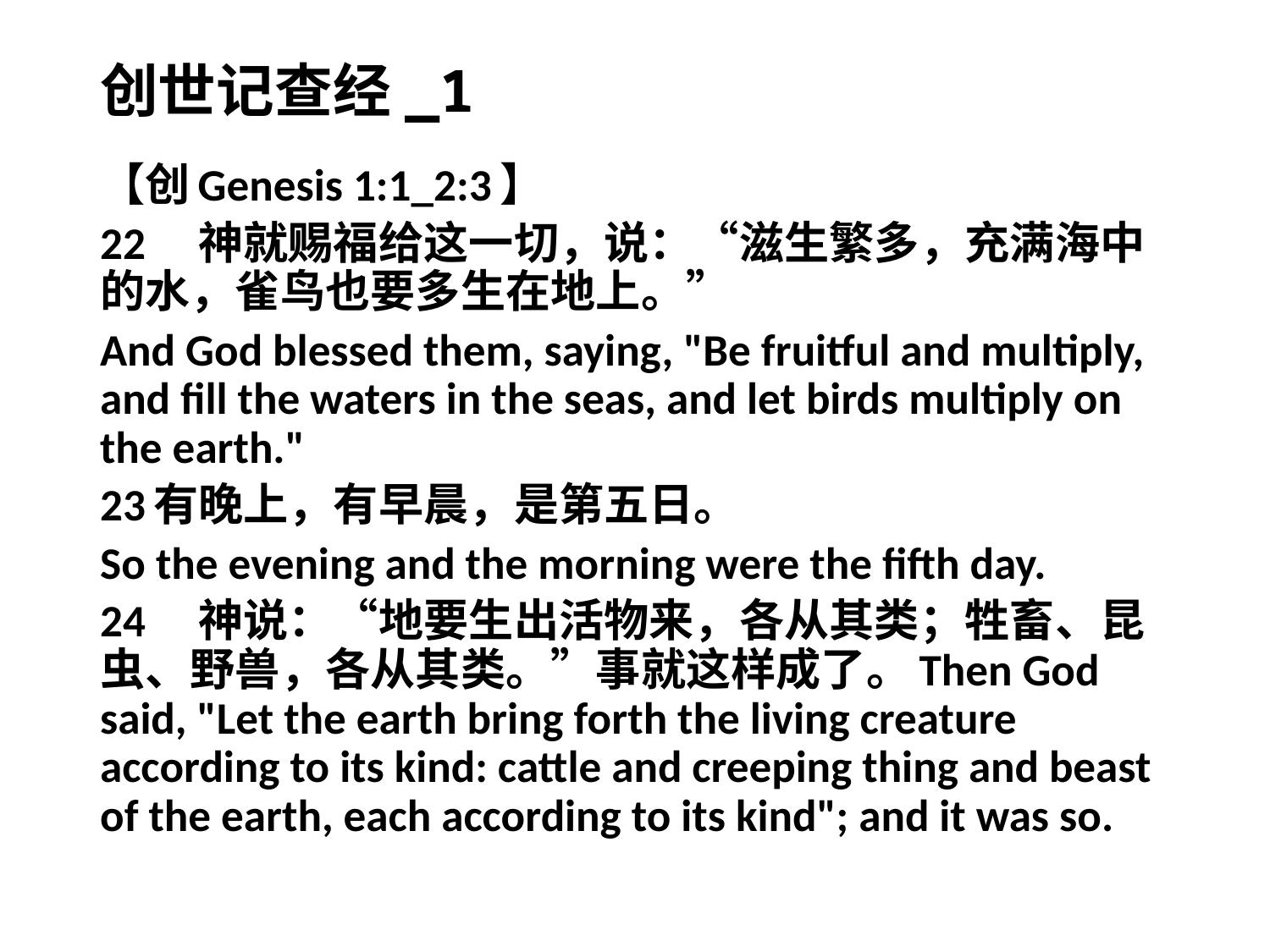

# 创世记查经_1
【创Genesis 1:1_2:3】
22　神就赐福给这一切，说：“滋生繁多，充满海中的水，雀鸟也要多生在地上。”
And God blessed them, saying, "Be fruitful and multiply, and fill the waters in the seas, and let birds multiply on the earth."
23有晚上，有早晨，是第五日。
So the evening and the morning were the fifth day.
24　神说：“地要生出活物来，各从其类；牲畜、昆虫、野兽，各从其类。”事就这样成了。Then God said, "Let the earth bring forth the living creature according to its kind: cattle and creeping thing and beast of the earth, each according to its kind"; and it was so.